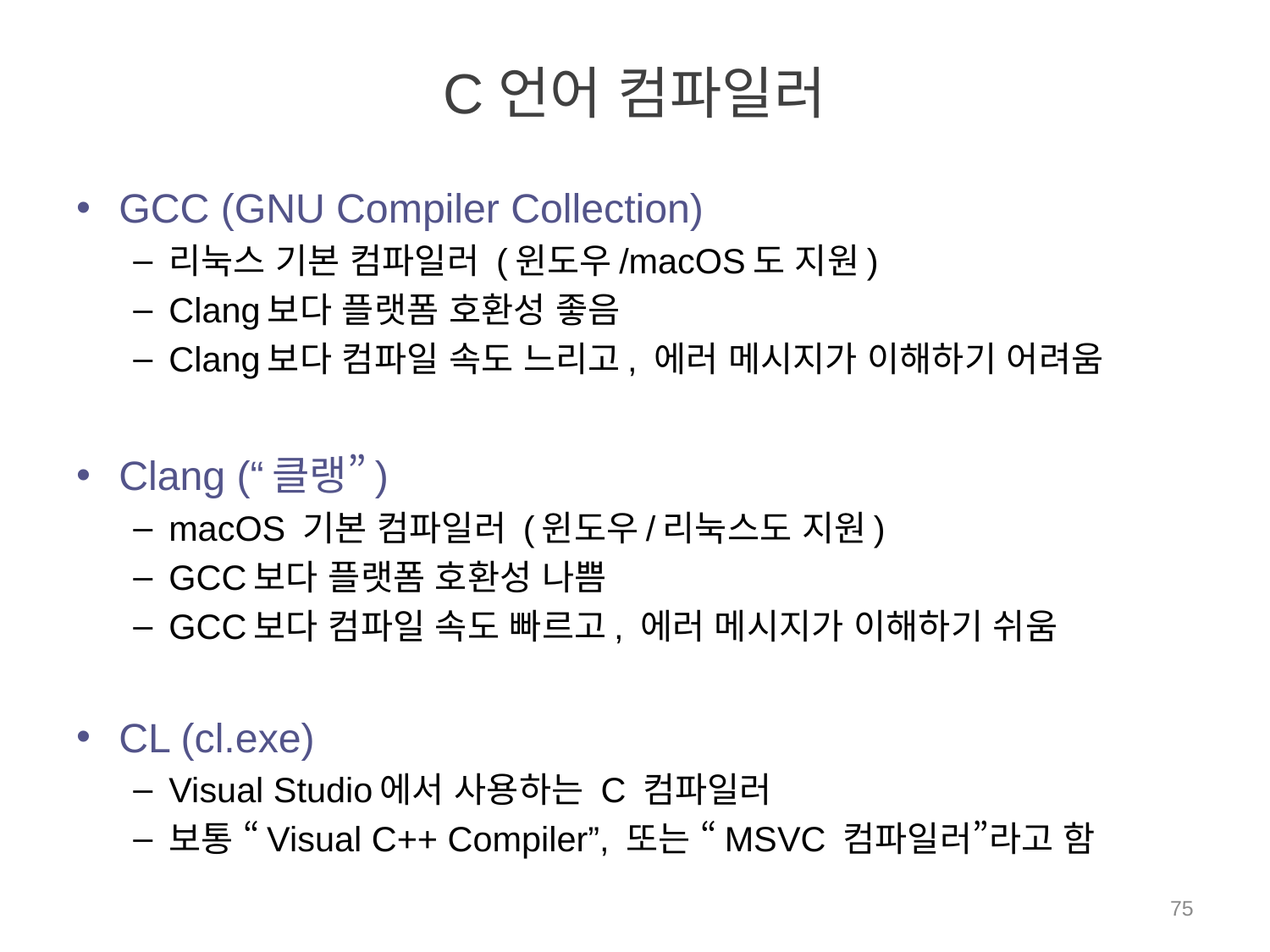

# C언어 컴파일러
GCC (GNU Compiler Collection)
리눅스 기본 컴파일러 (윈도우/macOS도 지원)
Clang보다 플랫폼 호환성 좋음
Clang보다 컴파일 속도 느리고, 에러 메시지가 이해하기 어려움

Clang (“클랭”)
macOS 기본 컴파일러 (윈도우/리눅스도 지원)
GCC보다 플랫폼 호환성 나쁨
GCC보다 컴파일 속도 빠르고, 에러 메시지가 이해하기 쉬움

CL (cl.exe)
Visual Studio에서 사용하는 C 컴파일러
보통 “Visual C++ Compiler”, 또는 “MSVC 컴파일러”라고 함
75